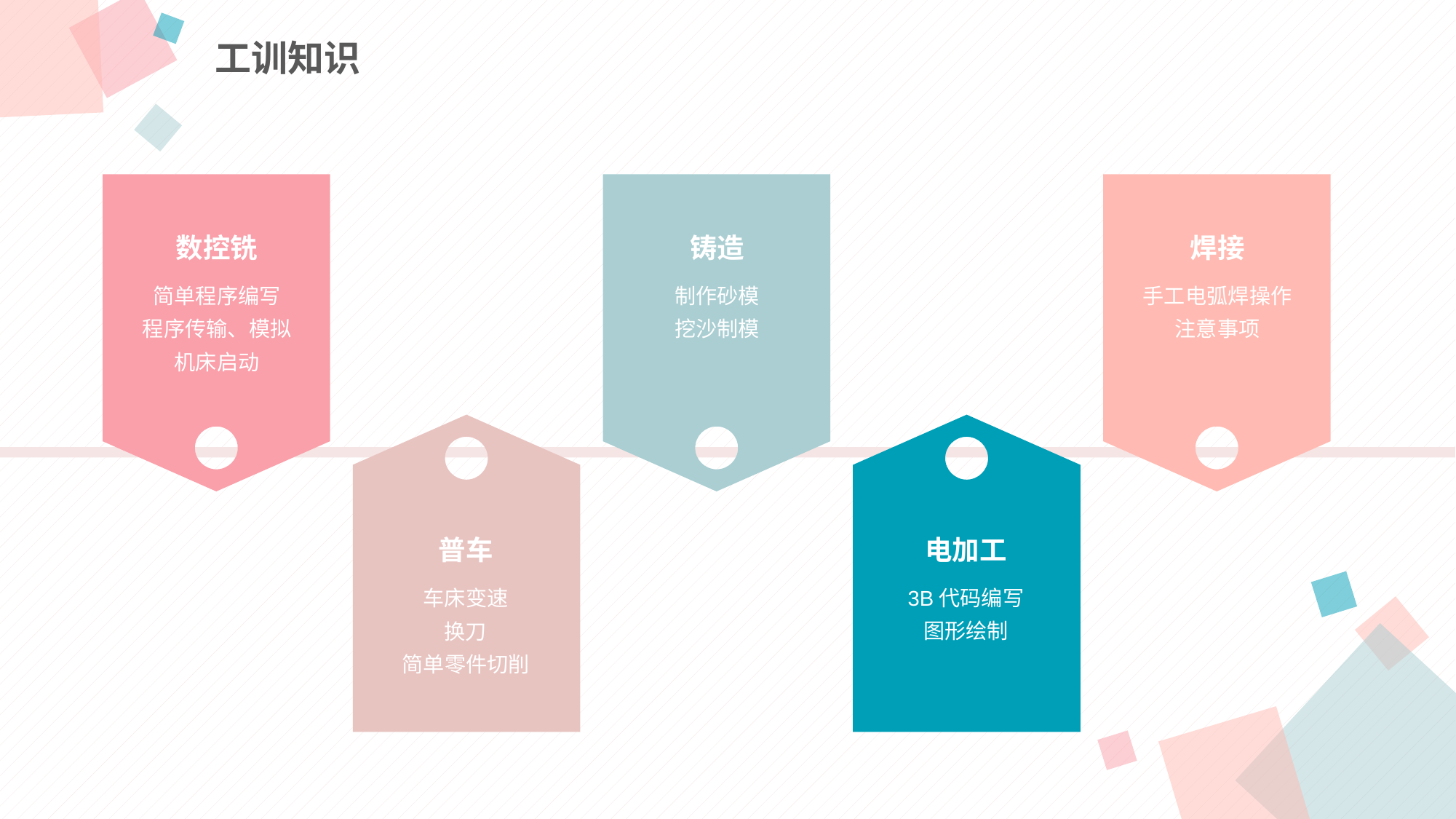

工训知识

数控铣
铸造
焊接
简单程序编写
程序传输、模拟
机床启动
制作砂模
挖沙制模
手工电弧焊操作
注意事项

普车
电加工
车床变速
换刀
简单零件切削
3B代码编写
图形绘制